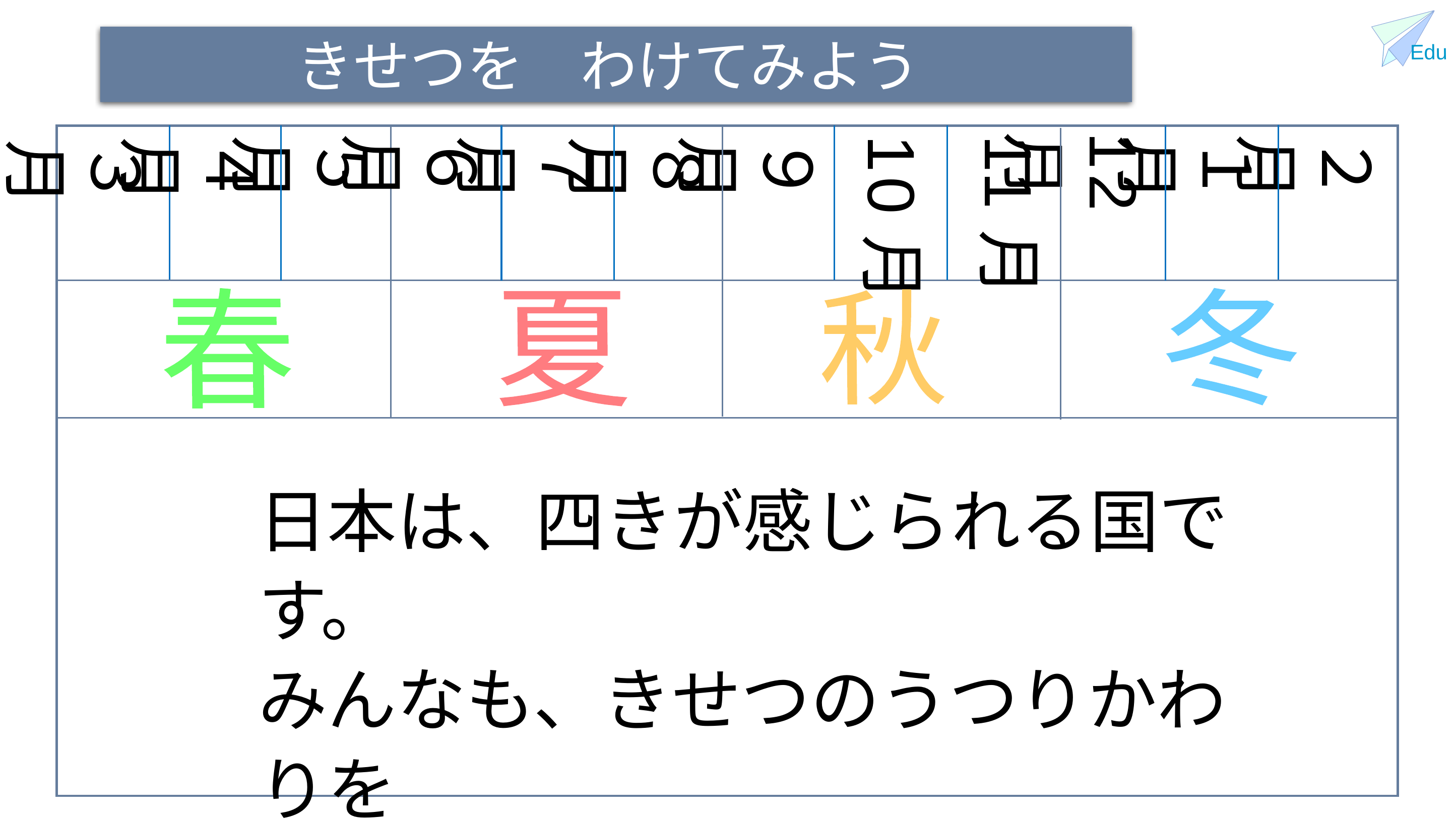

きせつを　わけてみよう
12月

６月
２月
11月
10月
１月
５月
７月
９月
８月
４月
３月
冬
春
秋
夏
日本は、四きが感じられる国です。
みんなも、きせつのうつりかわりを
楽しみましょう。